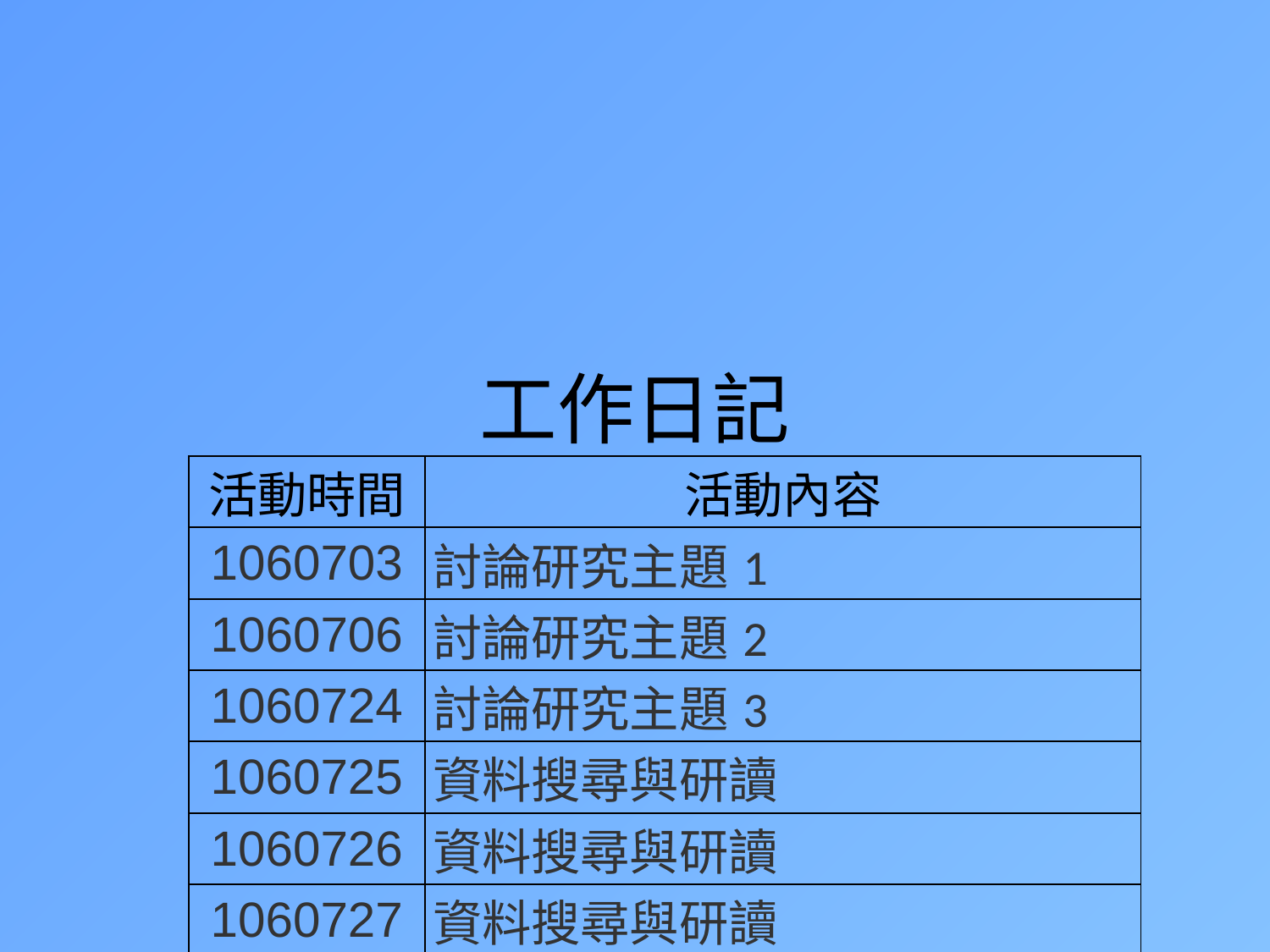

# 工作日記
| 活動時間 | 活動內容 |
| --- | --- |
| 1060703 | 討論研究主題1 |
| 1060706 | 討論研究主題2 |
| 1060724 | 討論研究主題3 |
| 1060725 | 資料搜尋與研讀 |
| 1060726 | 資料搜尋與研讀 |
| 1060727 | 資料搜尋與研讀 |
| 1060728 | 資料搜尋與研讀 |
| 1060801 | 閱讀文獻資料1 |
| 1060802 | 閱讀文獻資料2 |
| 1060811 | 討論與擬定研究流程 |
| 1060816 | 第一次問卷設計 |
| 1060824 | 1設計問卷 2訪問稿擬稿 3【愛上制服】讀書會 |
| 1060829 | 【服飾的世界地圖】讀書會 |
| 1060831 | 【日治時期制服之研究】讀書會 |
| 1060901 | 1訪問校友張主任 2問卷準備、點數與發放 |
| 1060904 | 訪問總務主任 |
| 1060907 | 訪問退休謝校長 |
| 1060910 | 統計問卷 |
| 1060911 | 訪問教務主任 |
| 1060914 | 訪問學務主任 |
| 1060918 | 訪問校友邱老師 |
| 1060924 | 訪問退休老師翁主任 |
| 1060927 | 訪問校長 |
| 1060928 | 查閱畢業紀念冊 |